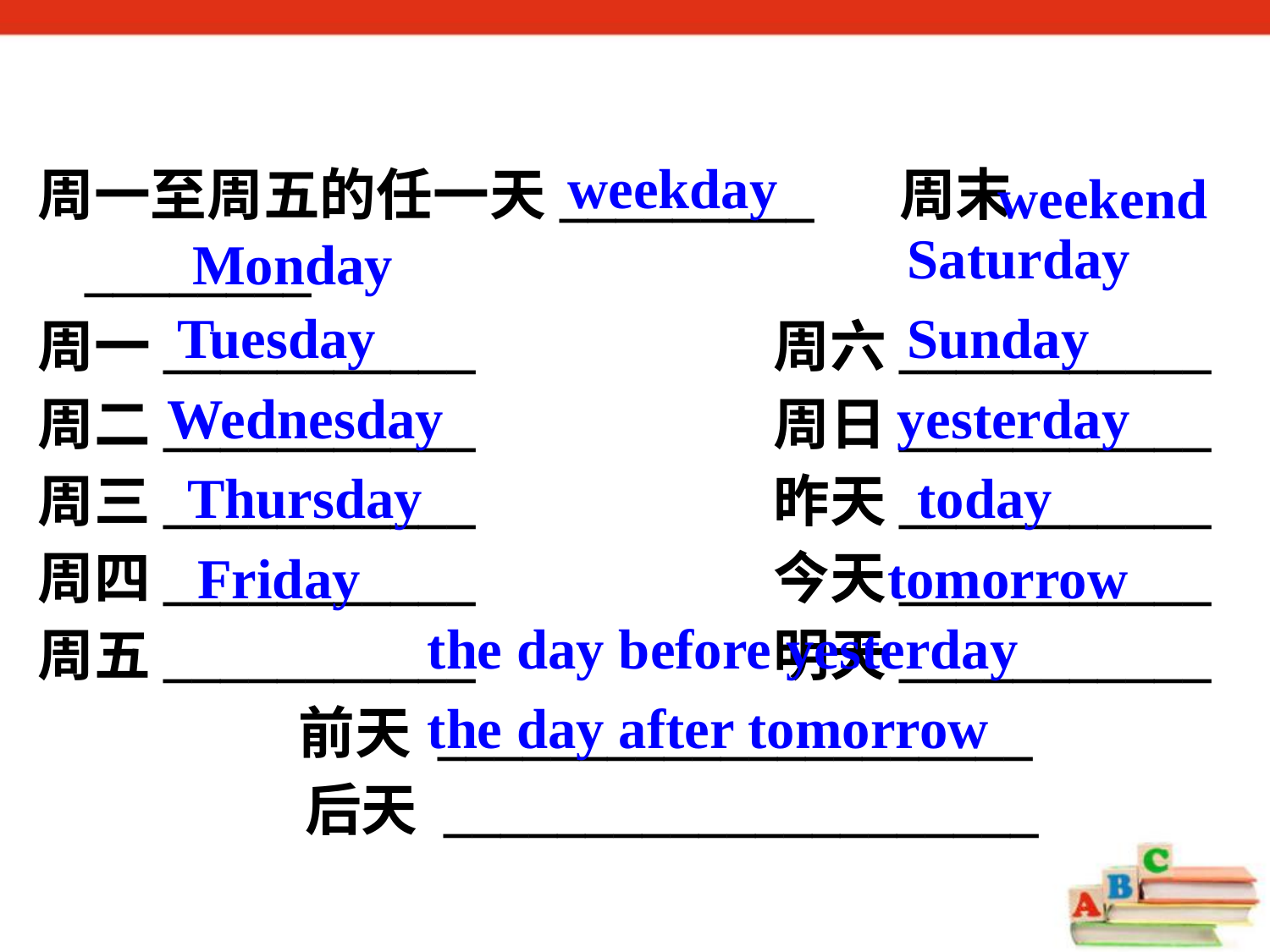

周一至周五的任一天_________     周末________
周一___________                    周六___________
周二___________                    周日___________
周三___________                    昨天___________
周四___________                    今天___________
周五___________                    明天___________
    前天 _____________________
     后天 _____________________
weekday
weekend
Saturday
Monday
Tuesday
Sunday
Wednesday
yesterday
Thursday
today
Friday
tomorrow
the day before yesterday
the day after tomorrow